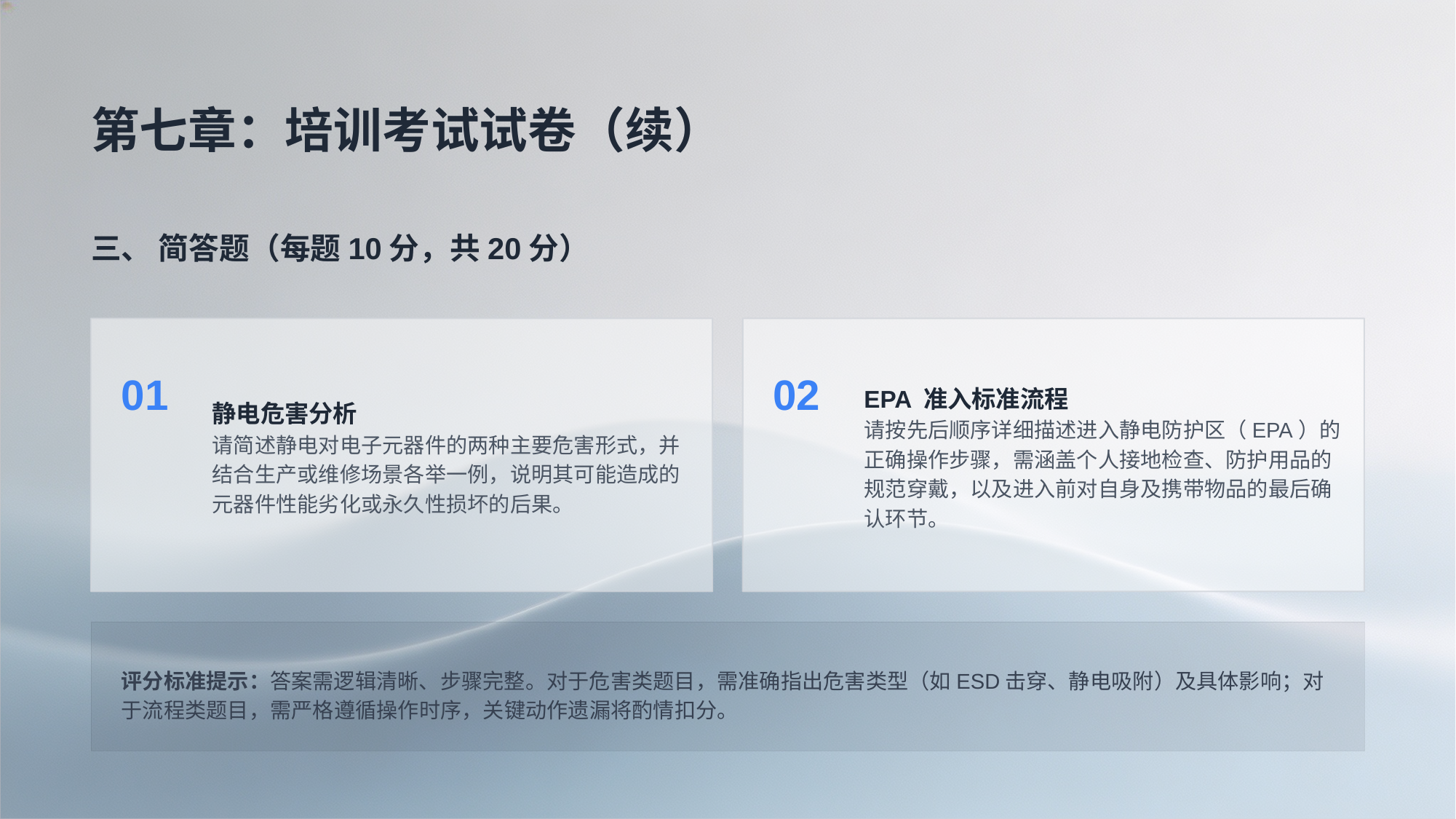

第七章：培训考试试卷（续）
三、 简答题（每题10分，共20分）

01
02
静电危害分析
请简述静电对电子元器件的两种主要危害形式，并结合生产或维修场景各举一例，说明其可能造成的元器件性能劣化或永久性损坏的后果。
EPA 准入标准流程
请按先后顺序详细描述进入静电防护区（EPA）的正确操作步骤，需涵盖个人接地检查、防护用品的规范穿戴，以及进入前对自身及携带物品的最后确认环节。

评分标准提示：答案需逻辑清晰、步骤完整。对于危害类题目，需准确指出危害类型（如ESD击穿、静电吸附）及具体影响；对于流程类题目，需严格遵循操作时序，关键动作遗漏将酌情扣分。